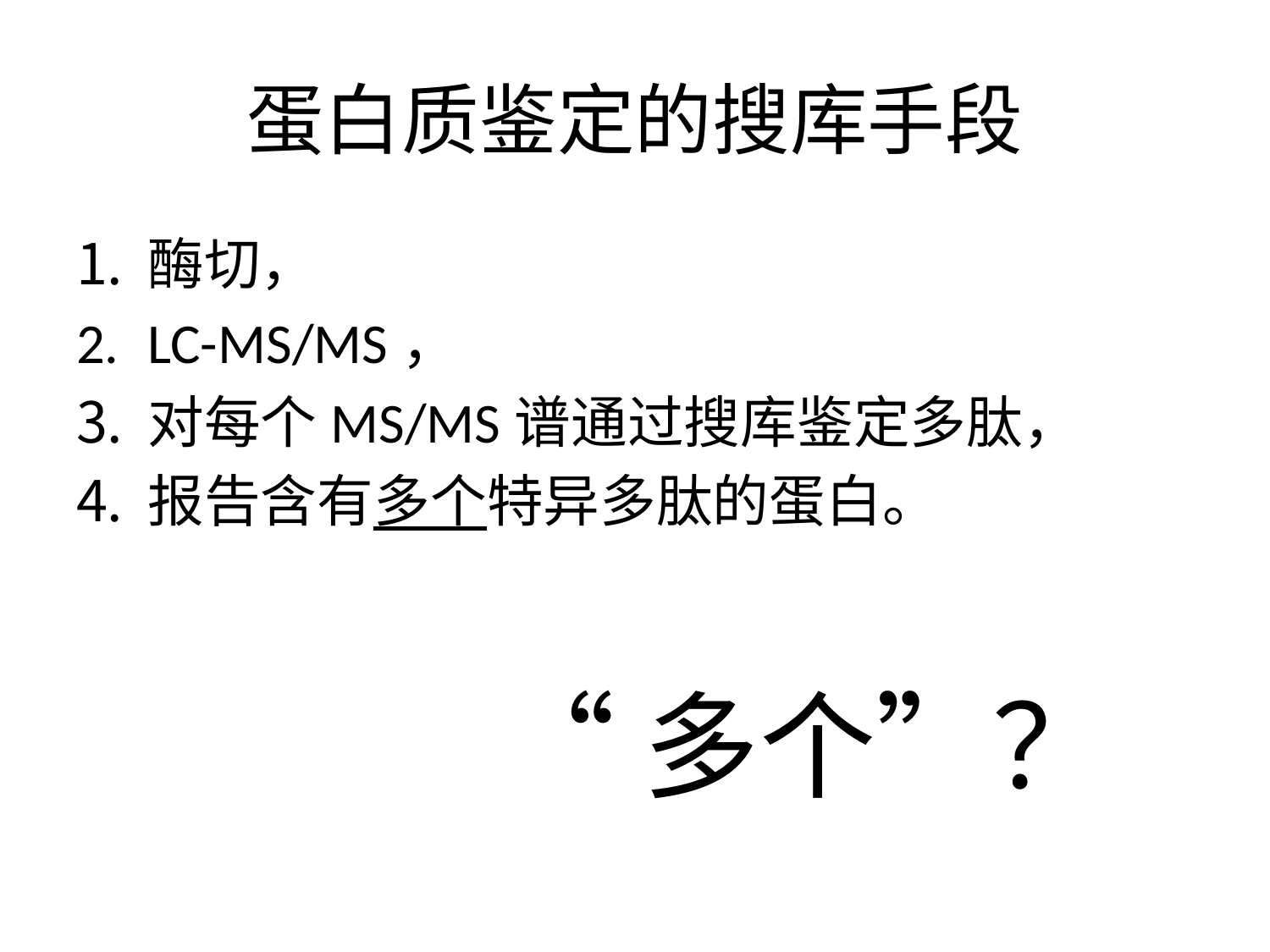

# 蛋白质鉴定的搜库手段
酶切，
LC-MS/MS，
对每个MS/MS谱通过搜库鉴定多肽，
报告含有多个特异多肽的蛋白。
“多个”？